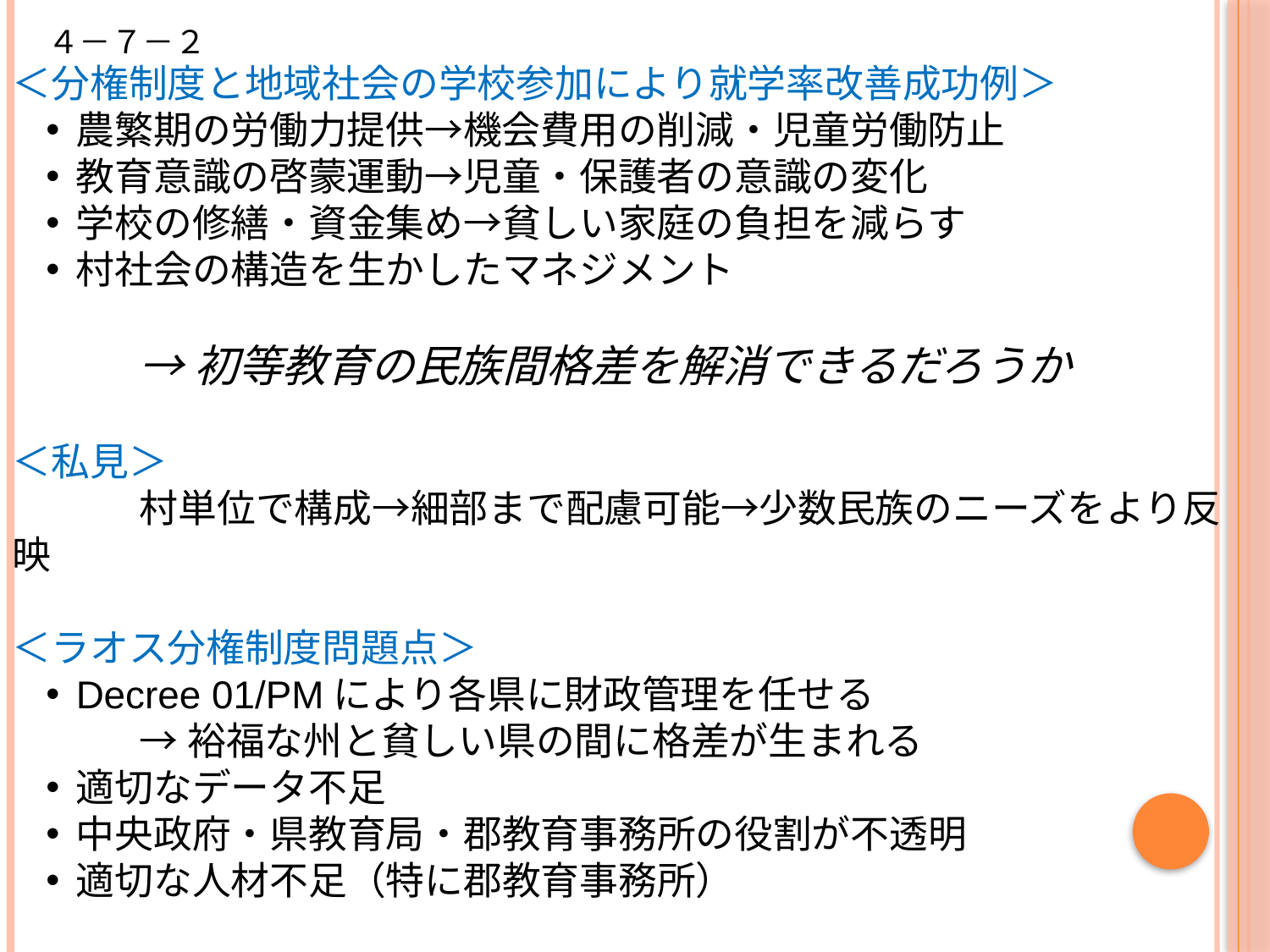

４－７－２
＜分権制度と地域社会の学校参加により就学率改善成功例＞
農繁期の労働力提供→機会費用の削減・児童労働防止
教育意識の啓蒙運動→児童・保護者の意識の変化
学校の修繕・資金集め→貧しい家庭の負担を減らす
村社会の構造を生かしたマネジメント

	→初等教育の民族間格差を解消できるだろうか

＜私見＞
	村単位で構成→細部まで配慮可能→少数民族のニーズをより反映

＜ラオス分権制度問題点＞
Decree 01/PMにより各県に財政管理を任せる
	→裕福な州と貧しい県の間に格差が生まれる
適切なデータ不足
中央政府・県教育局・郡教育事務所の役割が不透明
適切な人材不足（特に郡教育事務所）